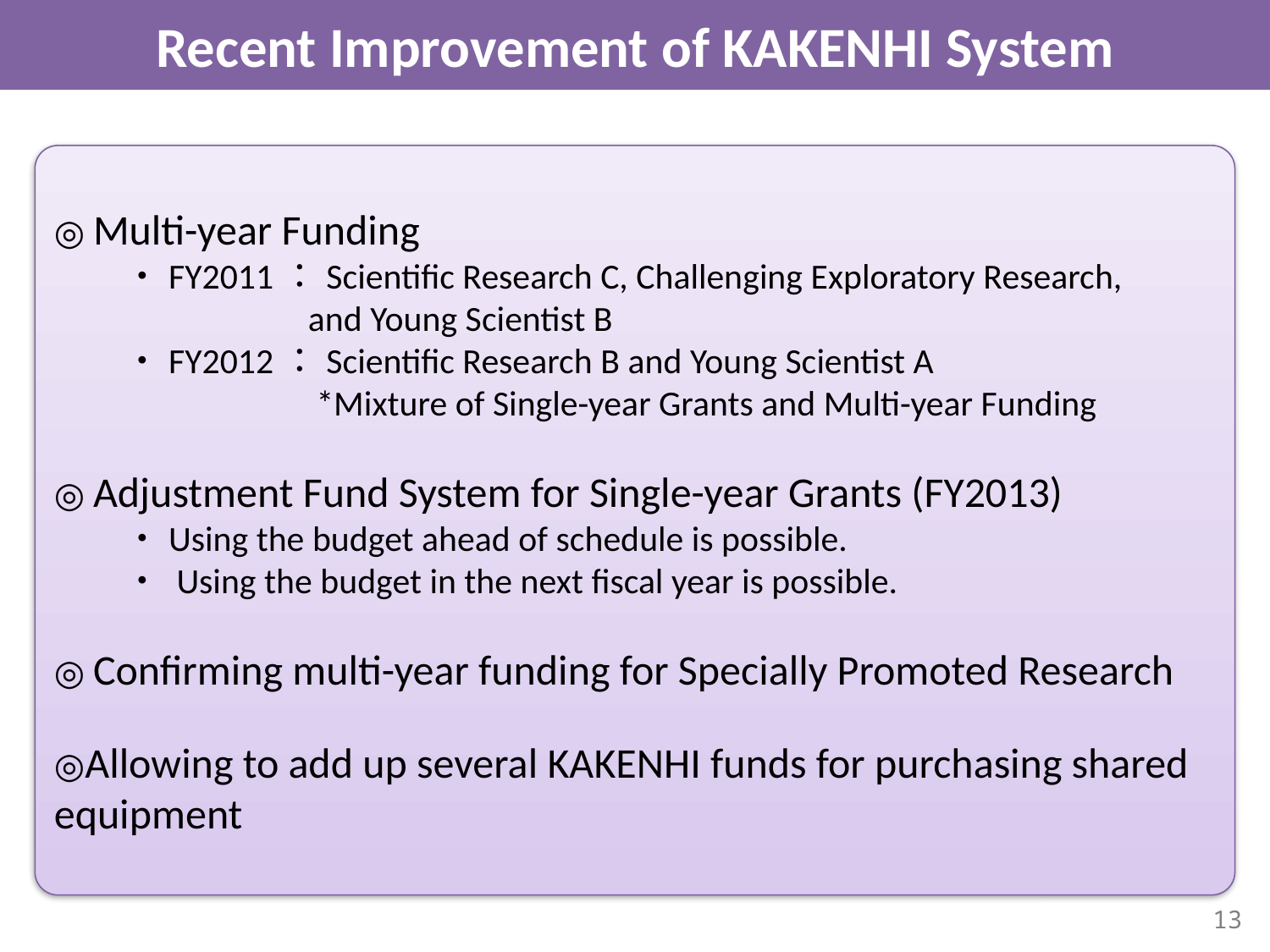

Recent Improvement of KAKENHI System
◎ Multi-year Funding
　　・FY2011：Scientific Research C, Challenging Exploratory Research,
		and Young Scientist B
　　・FY2012：Scientific Research B and Young Scientist A
		 *Mixture of Single-year Grants and Multi-year Funding

◎ Adjustment Fund System for Single-year Grants (FY2013)
　　・Using the budget ahead of schedule is possible.
　　・ Using the budget in the next fiscal year is possible.

◎ Confirming multi-year funding for Specially Promoted Research

◎Allowing to add up several KAKENHI funds for purchasing shared equipment
13